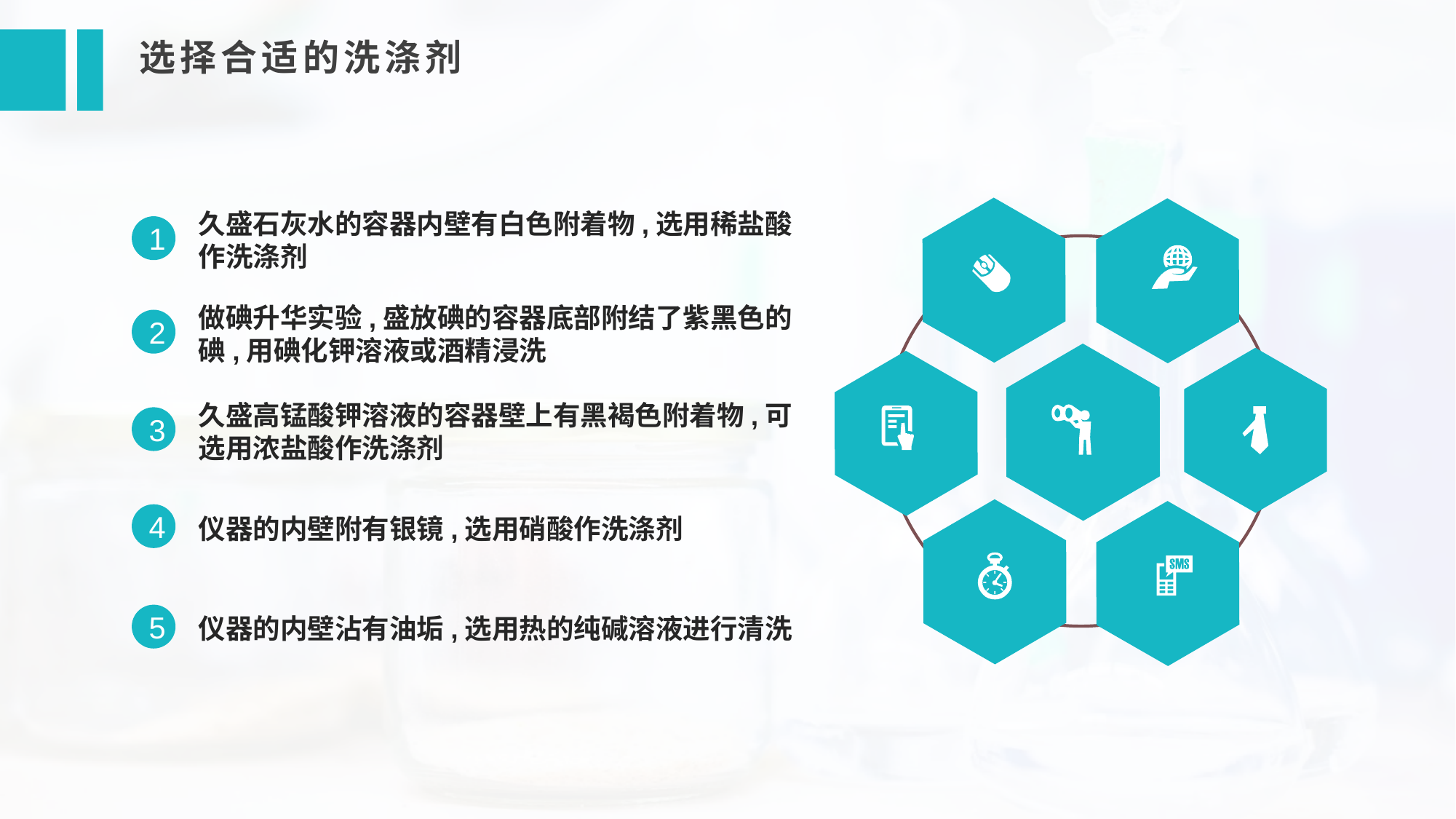

选择合适的洗涤剂

久盛石灰水的容器内壁有白色附着物,选用稀盐酸作洗涤剂

1

做碘升华实验,盛放碘的容器底部附结了紫黑色的碘,用碘化钾溶液或酒精浸洗
2

久盛高锰酸钾溶液的容器壁上有黑褐色附着物,可选用浓盐酸作洗涤剂

3
4

仪器的内壁附有银镜,选用硝酸作洗涤剂

5
仪器的内壁沾有油垢,选用热的纯碱溶液进行清洗